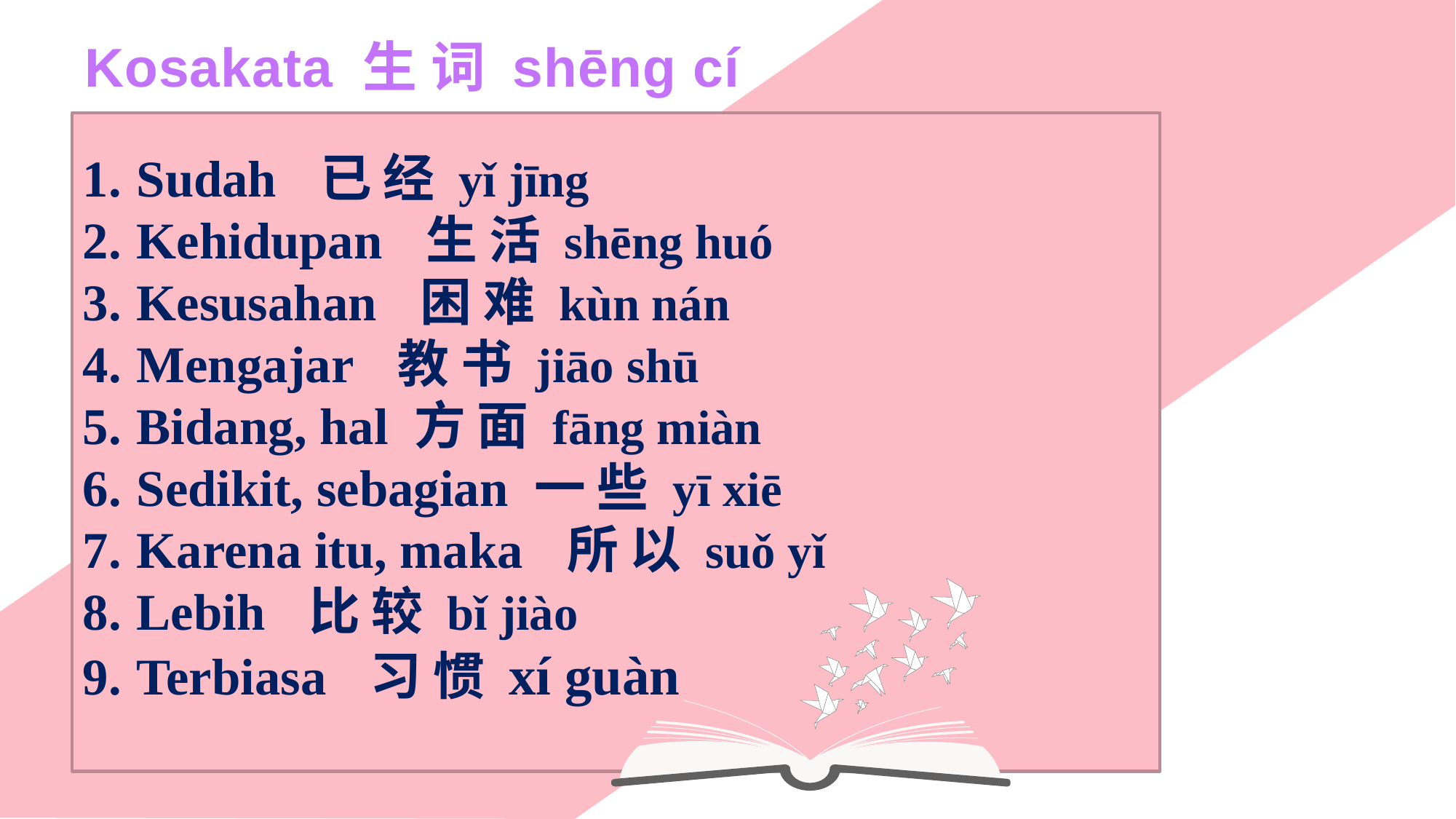

Kosakata 生 词 shēng cí

 Sudah 已 经 yǐ jīng
 Kehidupan 生 活 shēng huó
 Kesusahan 困 难 kùn nán
 Mengajar 教 书 jiāo shū
 Bidang, hal 方 面 fāng miàn
 Sedikit, sebagian 一 些 yī xiē
 Karena itu, maka 所 以 suǒ yǐ
 Lebih 比 较 bǐ jiào
 Terbiasa 习 惯 xí guàn